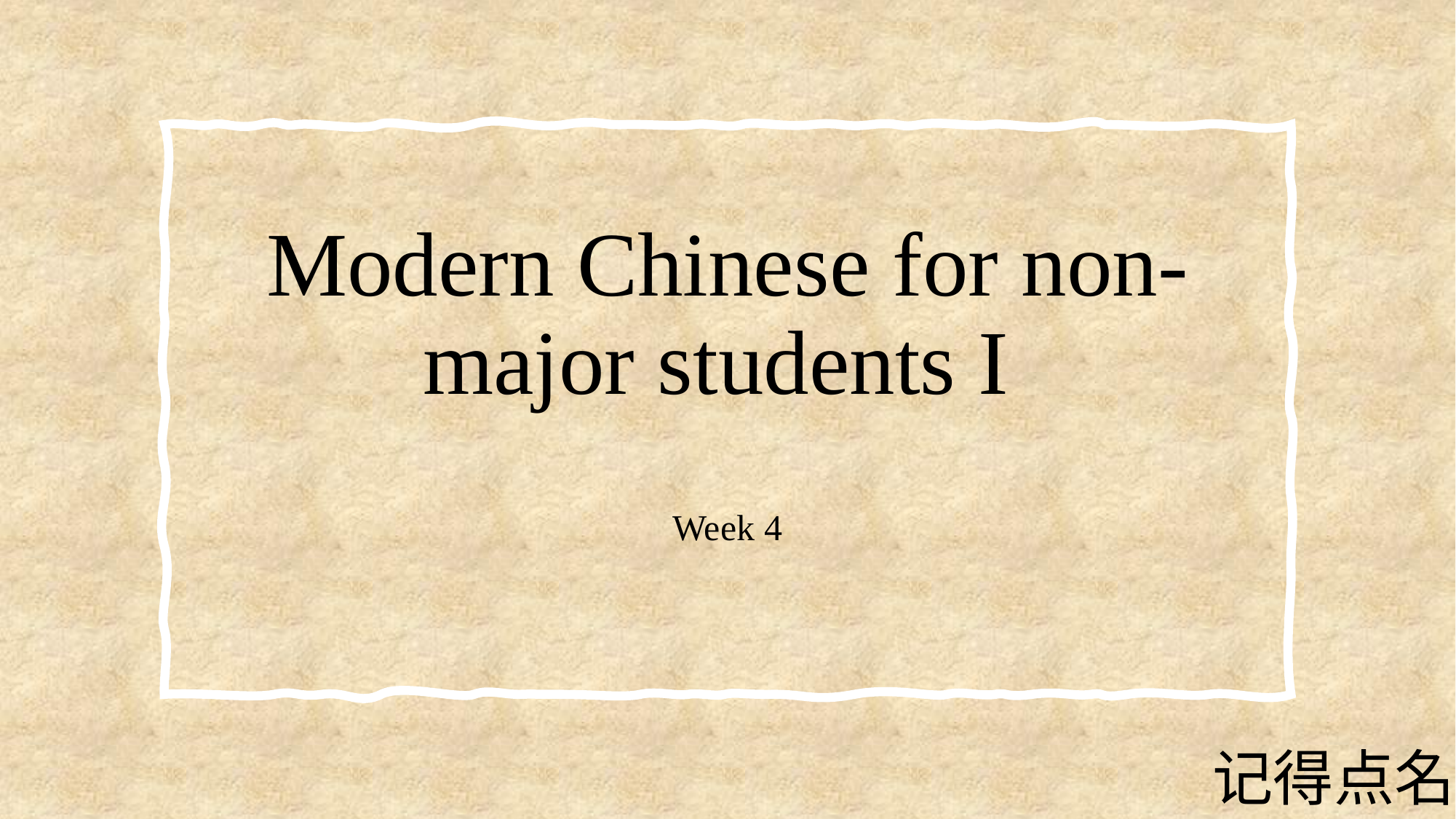

# Modern Chinese for non-major students I
Week 4
记得点名